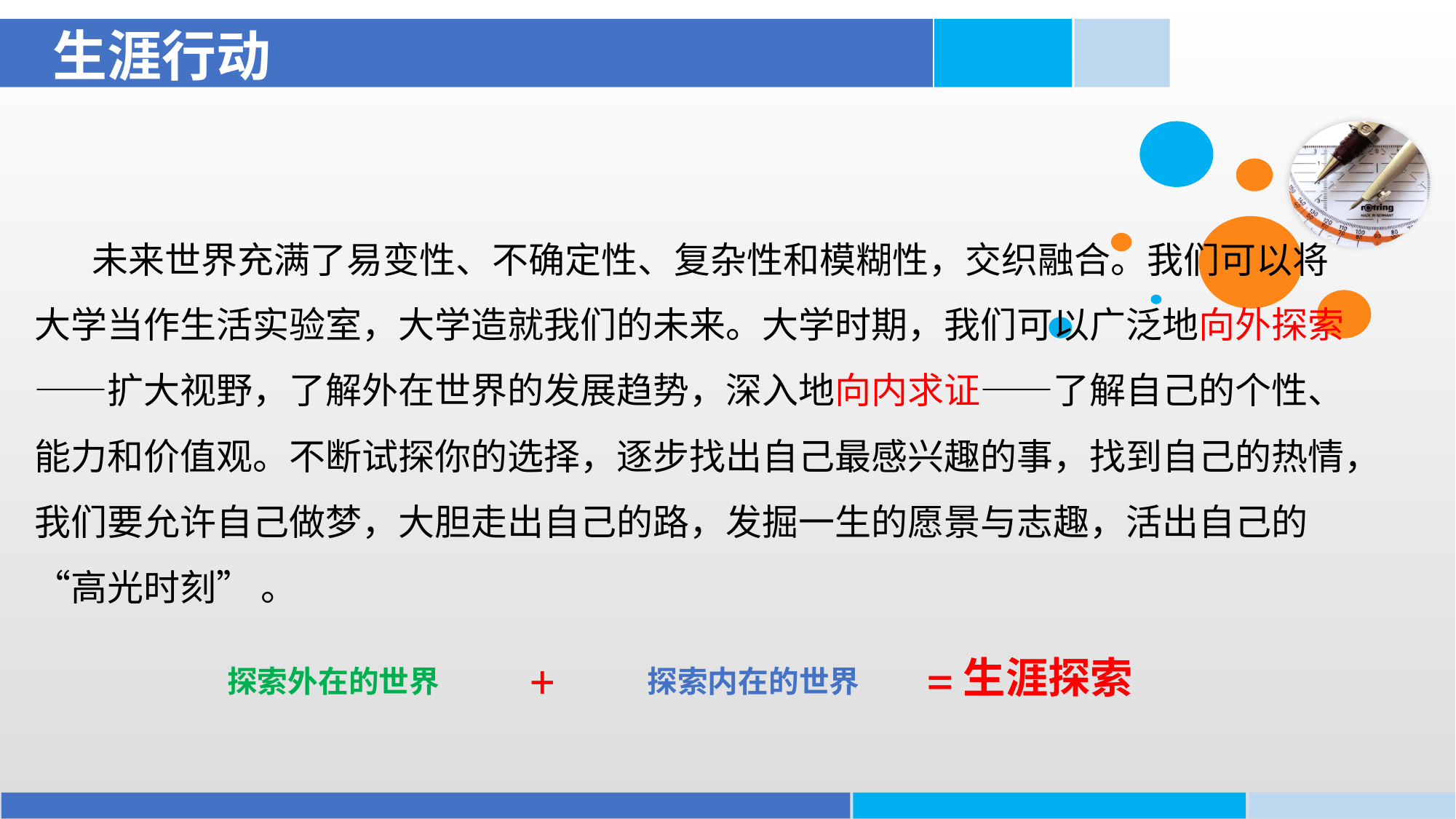

生涯行动
      未来世界充满了易变性、不确定性、复杂性和模糊性，交织融合。我们可以将大学当作生活实验室，大学造就我们的未来。大学时期，我们可以广泛地向外探索——扩大视野，了解外在世界的发展趋势，深入地向内求证——了解自己的个性、能力和价值观。不断试探你的选择，逐步找出自己最感兴趣的事，找到自己的热情，我们要允许自己做梦，大胆走出自己的路，发掘一生的愿景与志趣，活出自己的“高光时刻” 。
+
=
生涯探索
探索外在的世界
探索内在的世界